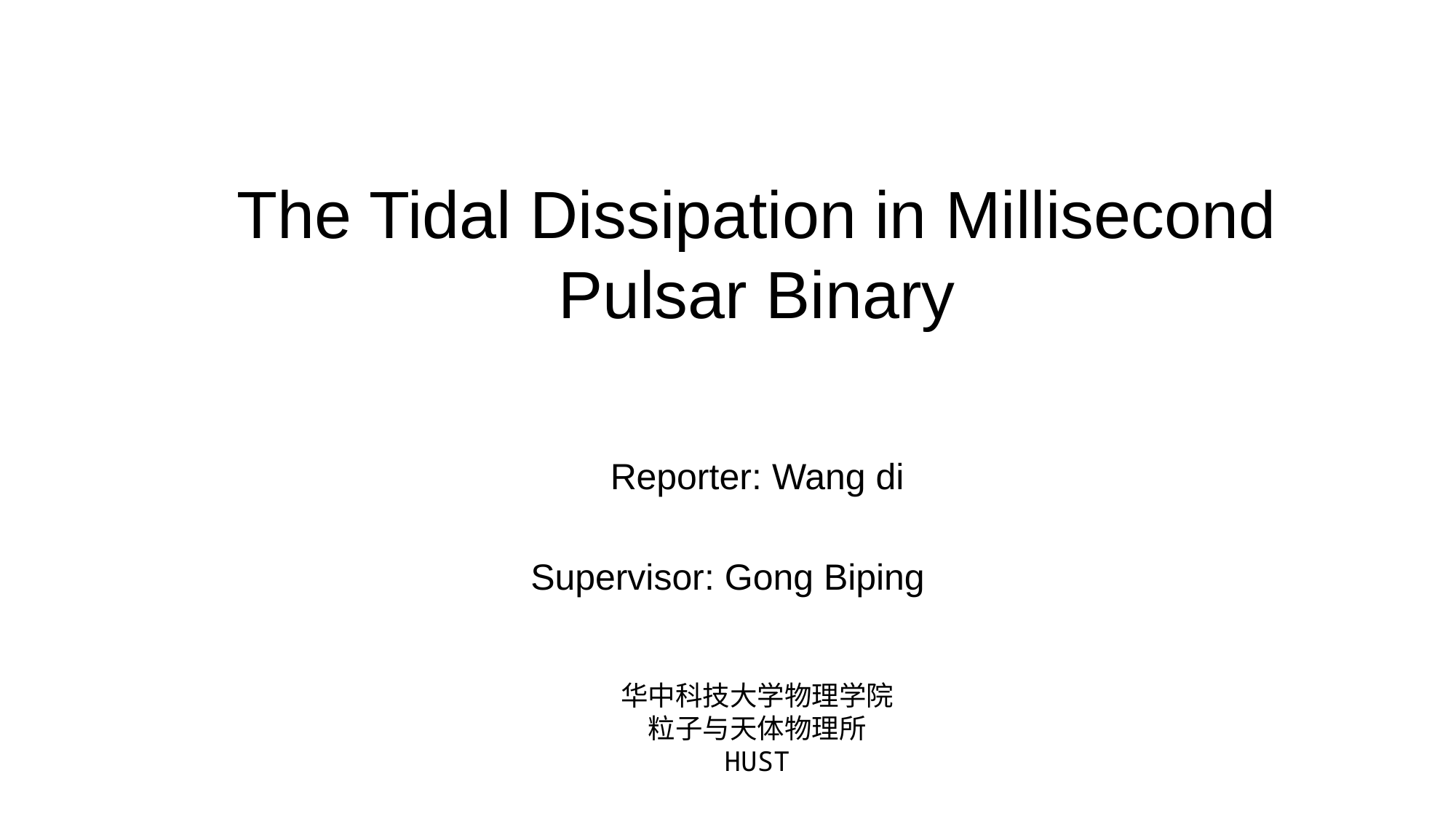

The Tidal Dissipation in Millisecond Pulsar Binary
Reporter: Wang di
Supervisor: Gong Biping
华中科技大学物理学院
粒子与天体物理所
HUST